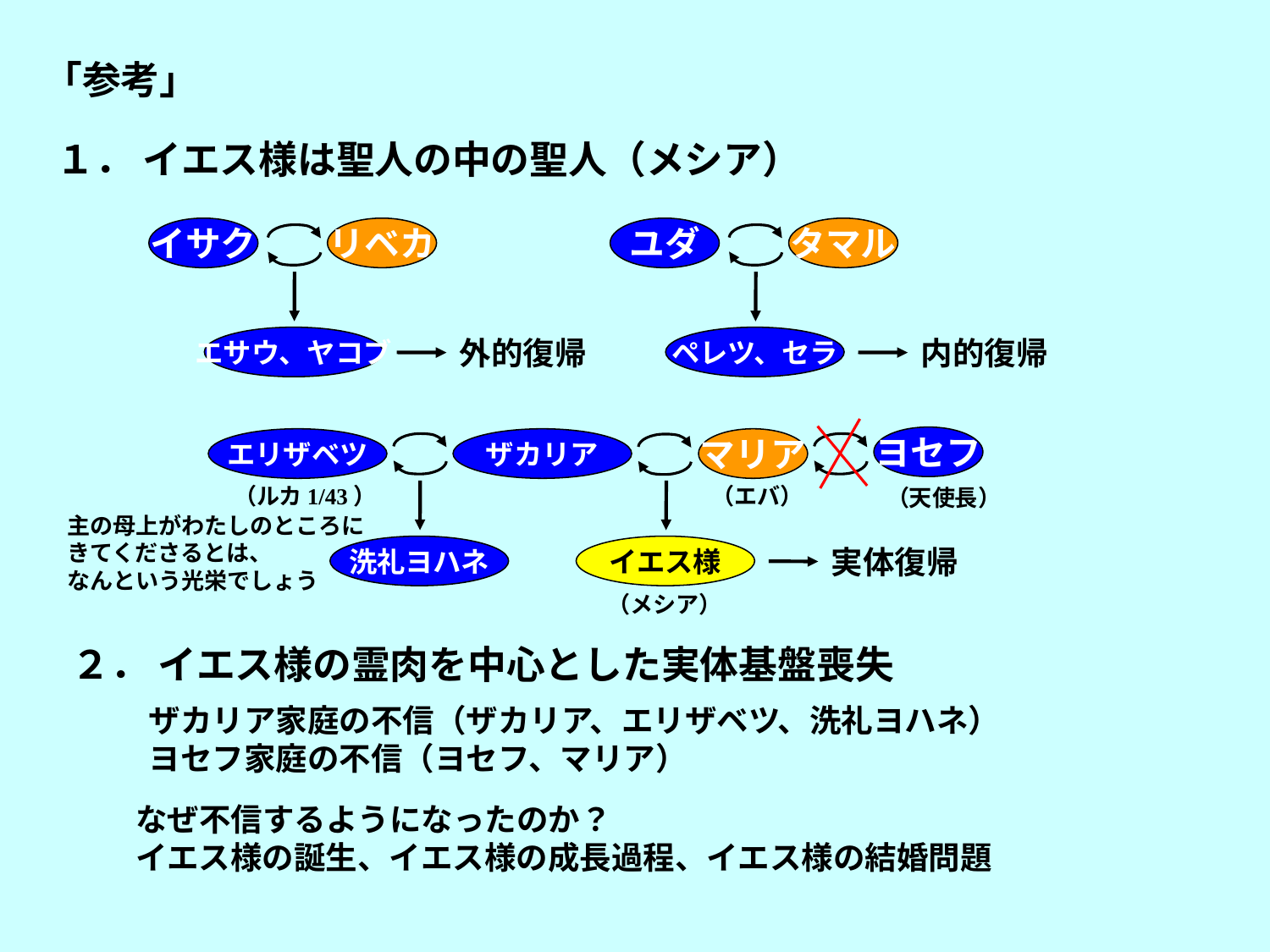

「参考」
１． イエス様は聖人の中の聖人（メシア）
イサク
リベカ
ユダ
タマル

エサウ、ヤコブ
外的復帰
ペレツ、セラ
内的復帰
ヨセフ

エリザベツ
ザカリア
マリア
（エバ）
（ルカ1/43）
（天使長）
主の母上がわたしのところに
きてくださるとは、
なんという光栄でしょう
洗礼ヨハネ
イエス様
実体復帰
（メシア）
２． イエス様の霊肉を中心とした実体基盤喪失
ザカリア家庭の不信（ザカリア、エリザベツ、洗礼ヨハネ）
ヨセフ家庭の不信（ヨセフ、マリア）
なぜ不信するようになったのか？
イエス様の誕生、イエス様の成長過程、イエス様の結婚問題